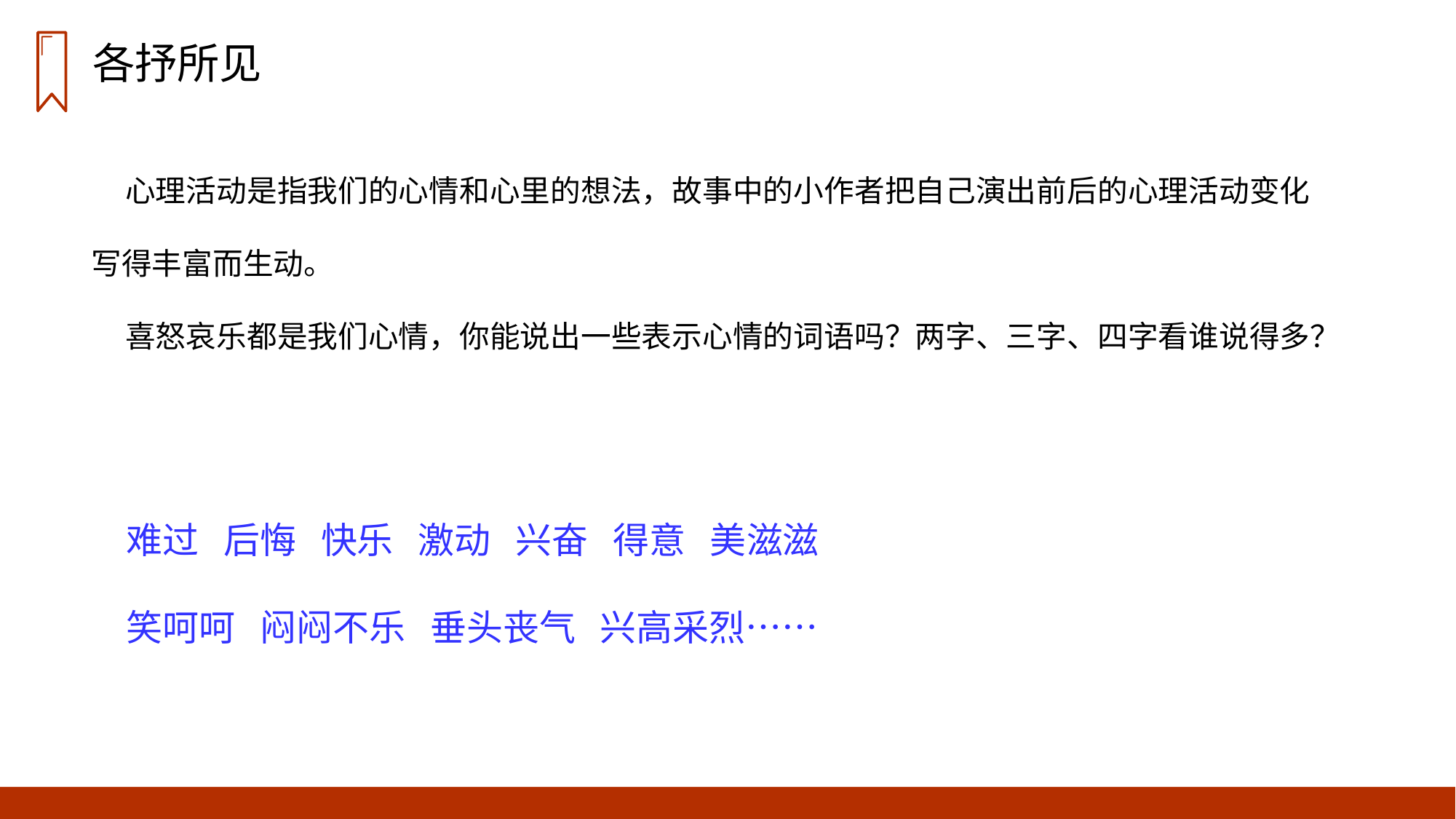

各抒所见
    心理活动是指我们的心情和心里的想法，故事中的小作者把自己演出前后的心理活动变化写得丰富而生动。
    喜怒哀乐都是我们心情，你能说出一些表示心情的词语吗？两字、三字、四字看谁说得多？
难过   后悔   快乐   激动   兴奋   得意   美滋滋
笑呵呵   闷闷不乐   垂头丧气   兴高采烈……